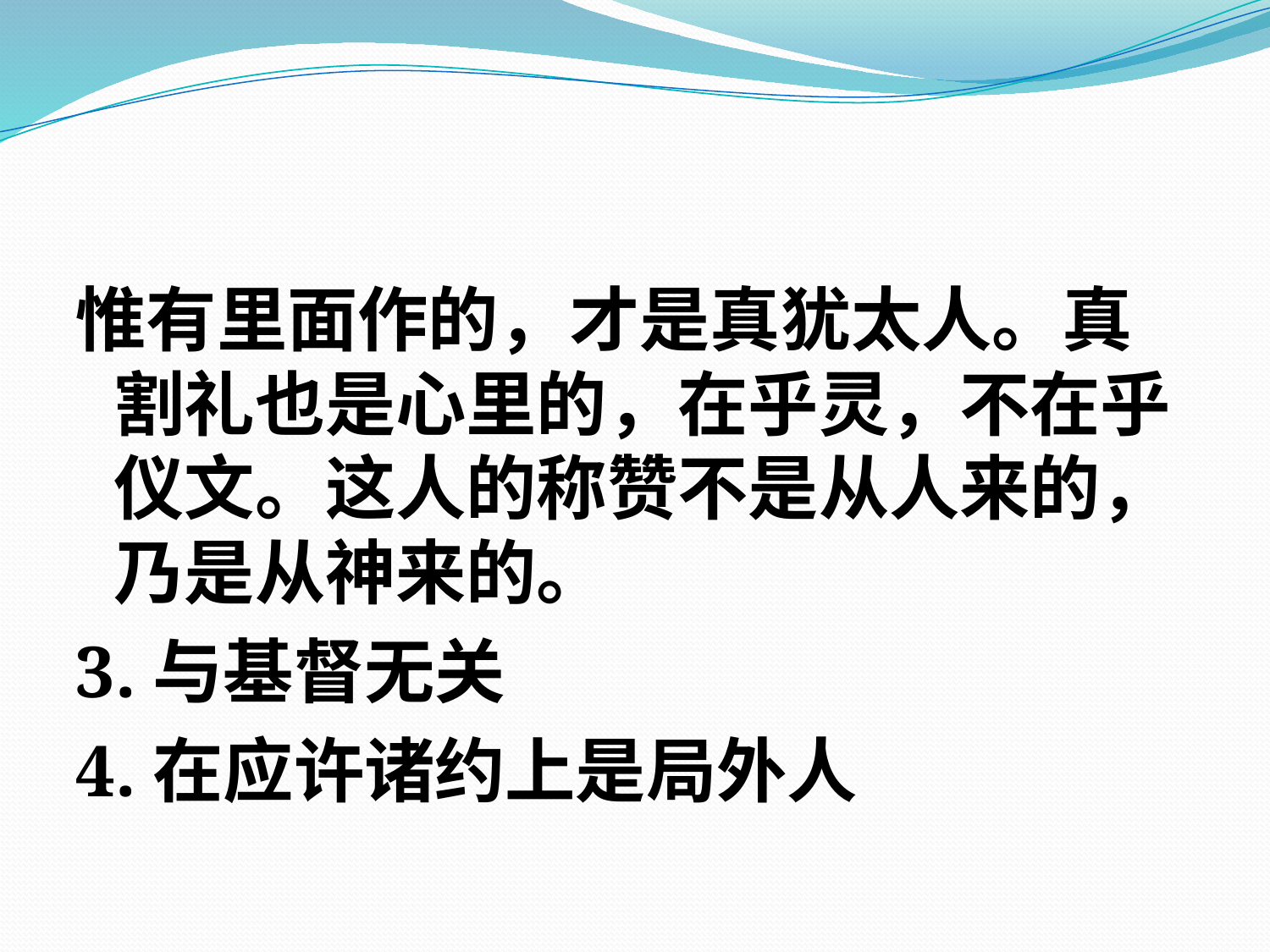

#
惟有里面作的，才是真犹太人。真割礼也是心里的，在乎灵，不在乎仪文。这人的称赞不是从人来的，乃是从神来的。
3.与基督无关
4.在应许诸约上是局外人